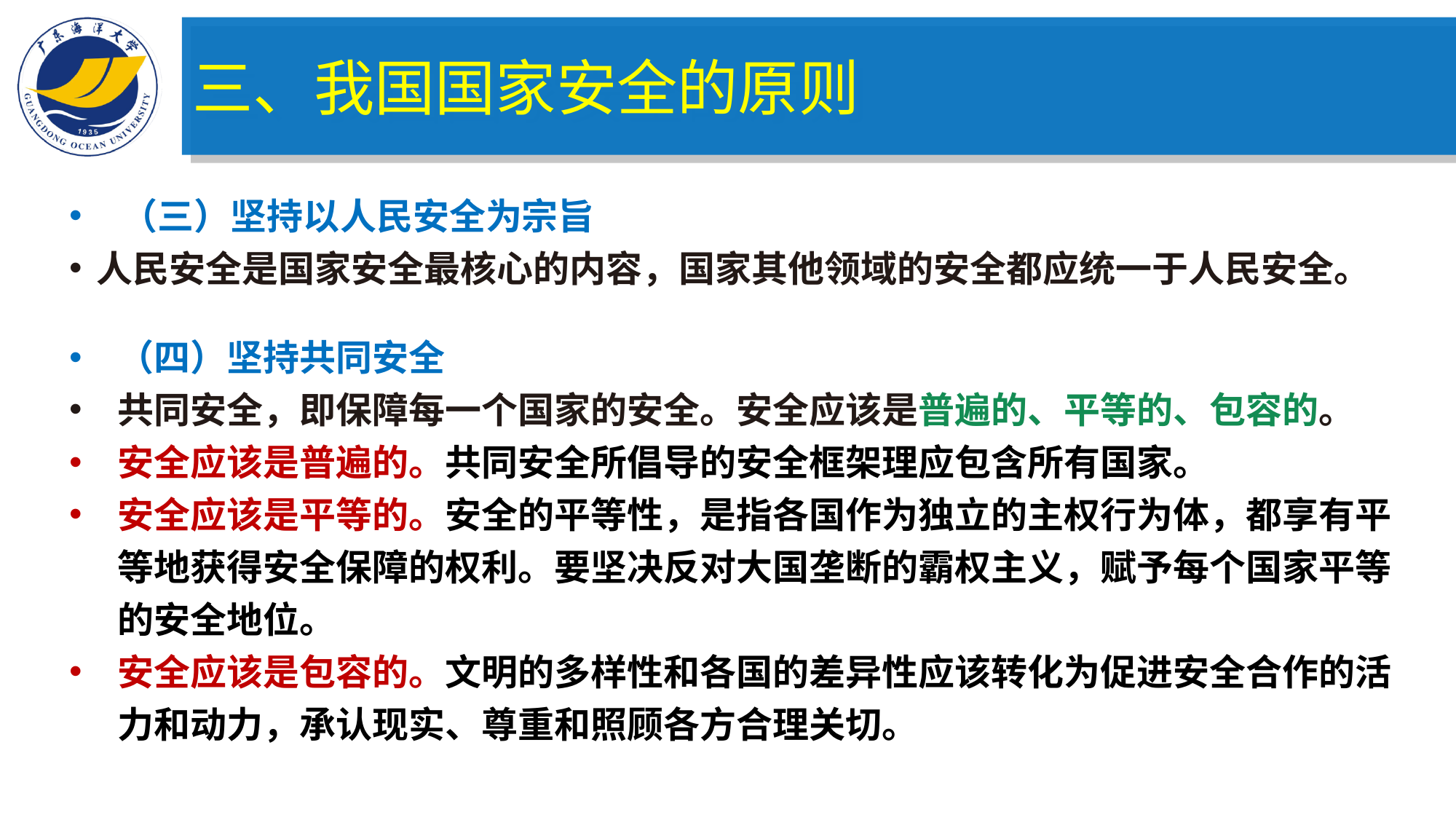

三、我国国家安全的原则
  （三）坚持以人民安全为宗旨
人民安全是国家安全最核心的内容，国家其他领域的安全都应统一于人民安全。
（四）坚持共同安全
共同安全，即保障每一个国家的安全。安全应该是普遍的、平等的、包容的。
安全应该是普遍的。共同安全所倡导的安全框架理应包含所有国家。
安全应该是平等的。安全的平等性，是指各国作为独立的主权行为体，都享有平等地获得安全保障的权利。要坚决反对大国垄断的霸权主义，赋予每个国家平等的安全地位。
安全应该是包容的。文明的多样性和各国的差异性应该转化为促进安全合作的活力和动力，承认现实、尊重和照顾各方合理关切。